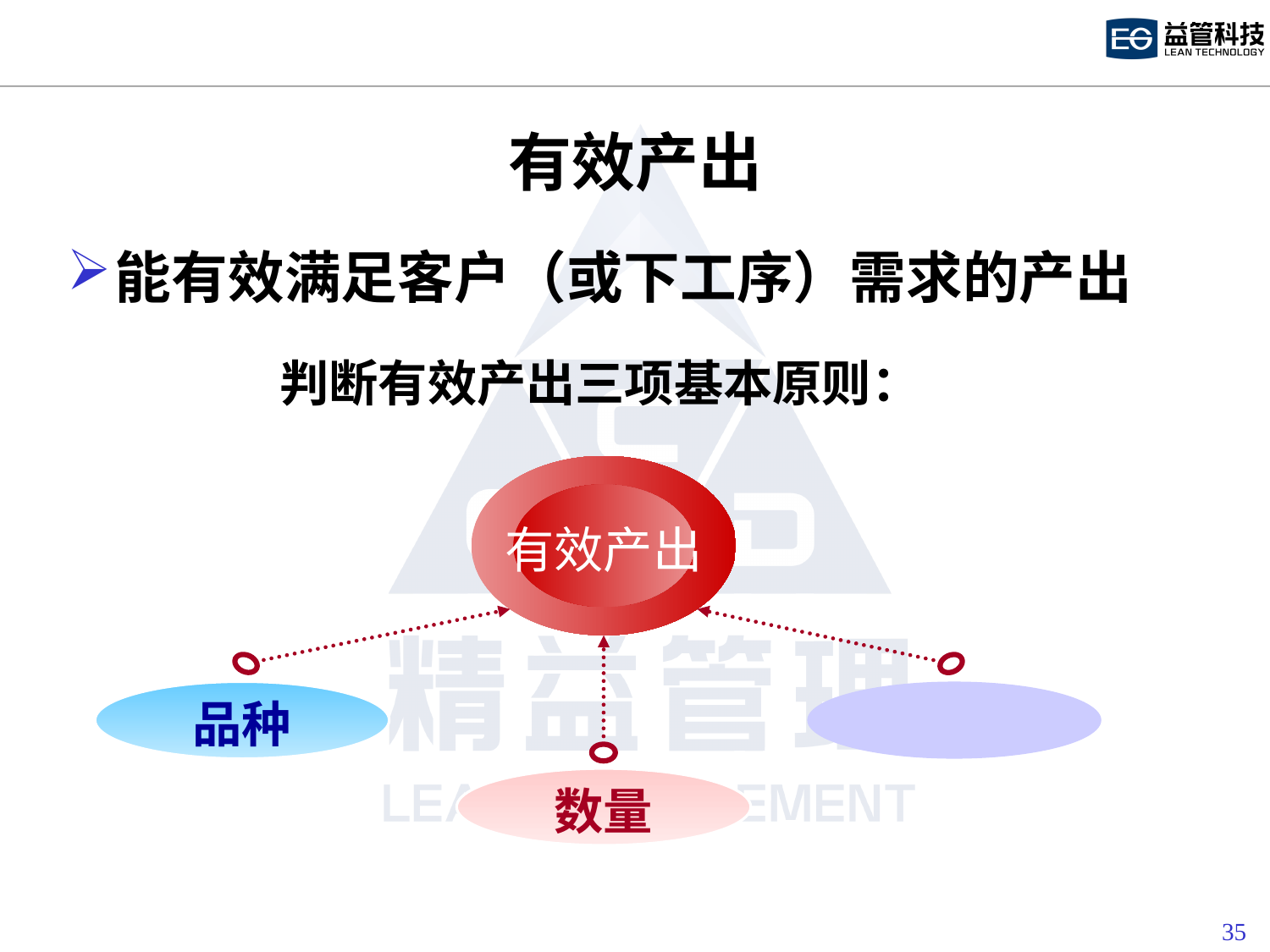

# 有效产出
能有效满足客户（或下工序）需求的产出
判断有效产出三项基本原则：

有效产出

品种

数量